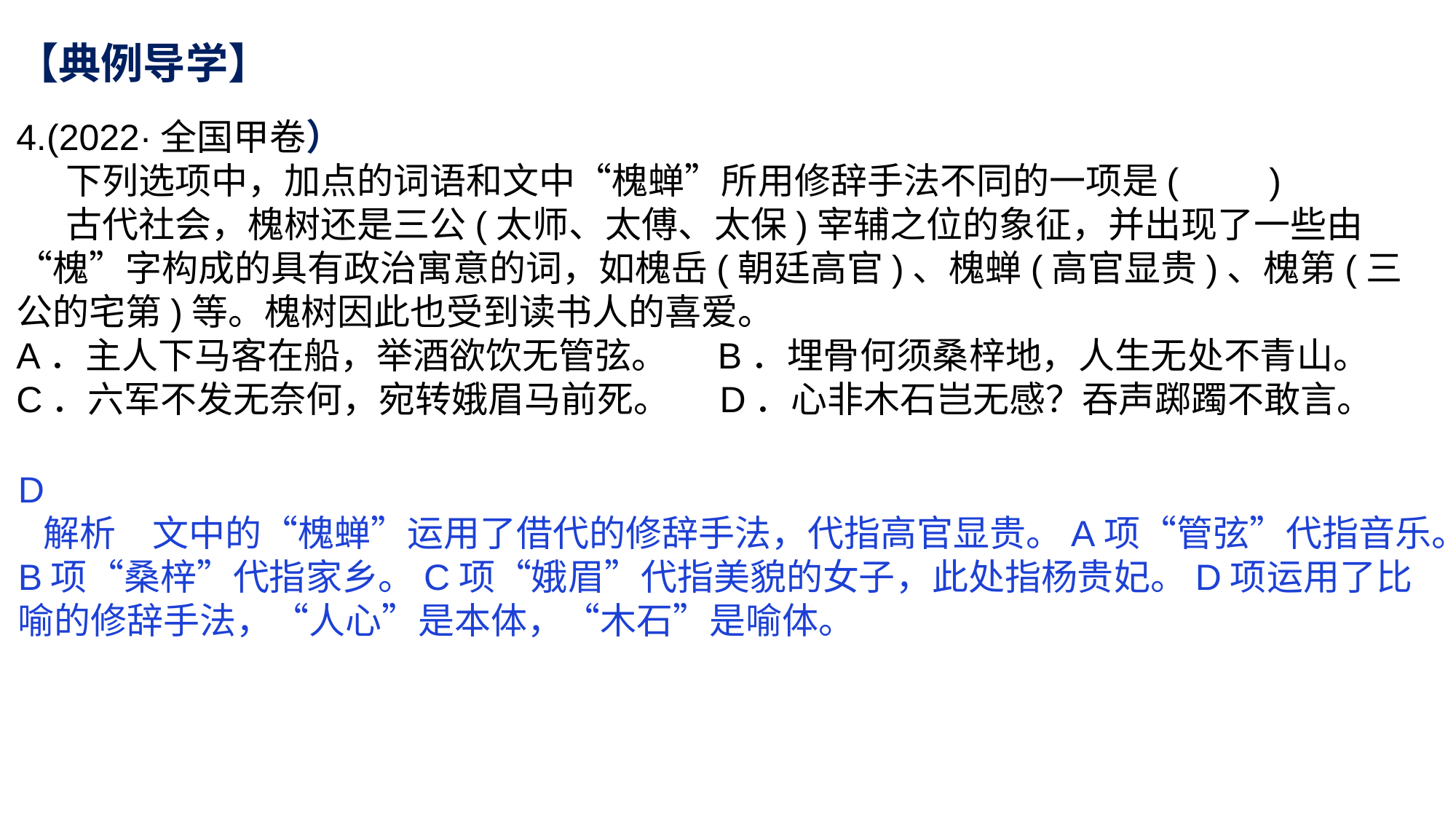

【典例导学】
4.(2022·全国甲卷）
     下列选项中，加点的词语和文中“槐蝉”所用修辞手法不同的一项是(　　)
     古代社会，槐树还是三公(太师、太傅、太保)宰辅之位的象征，并出现了一些由“槐”字构成的具有政治寓意的词，如槐岳(朝廷高官)、槐蝉(高官显贵)、槐第(三公的宅第)等。槐树因此也受到读书人的喜爱。
A．主人下马客在船，举酒欲饮无管弦。     B．埋骨何须桑梓地，人生无处不青山。
C．六军不发无奈何，宛转娥眉马前死。     D．心非木石岂无感？吞声踯躅不敢言。
D
  解析　文中的“槐蝉”运用了借代的修辞手法，代指高官显贵。A项“管弦”代指音乐。B项“桑梓”代指家乡。C项“娥眉”代指美貌的女子，此处指杨贵妃。D项运用了比喻的修辞手法，“人心”是本体，“木石”是喻体。